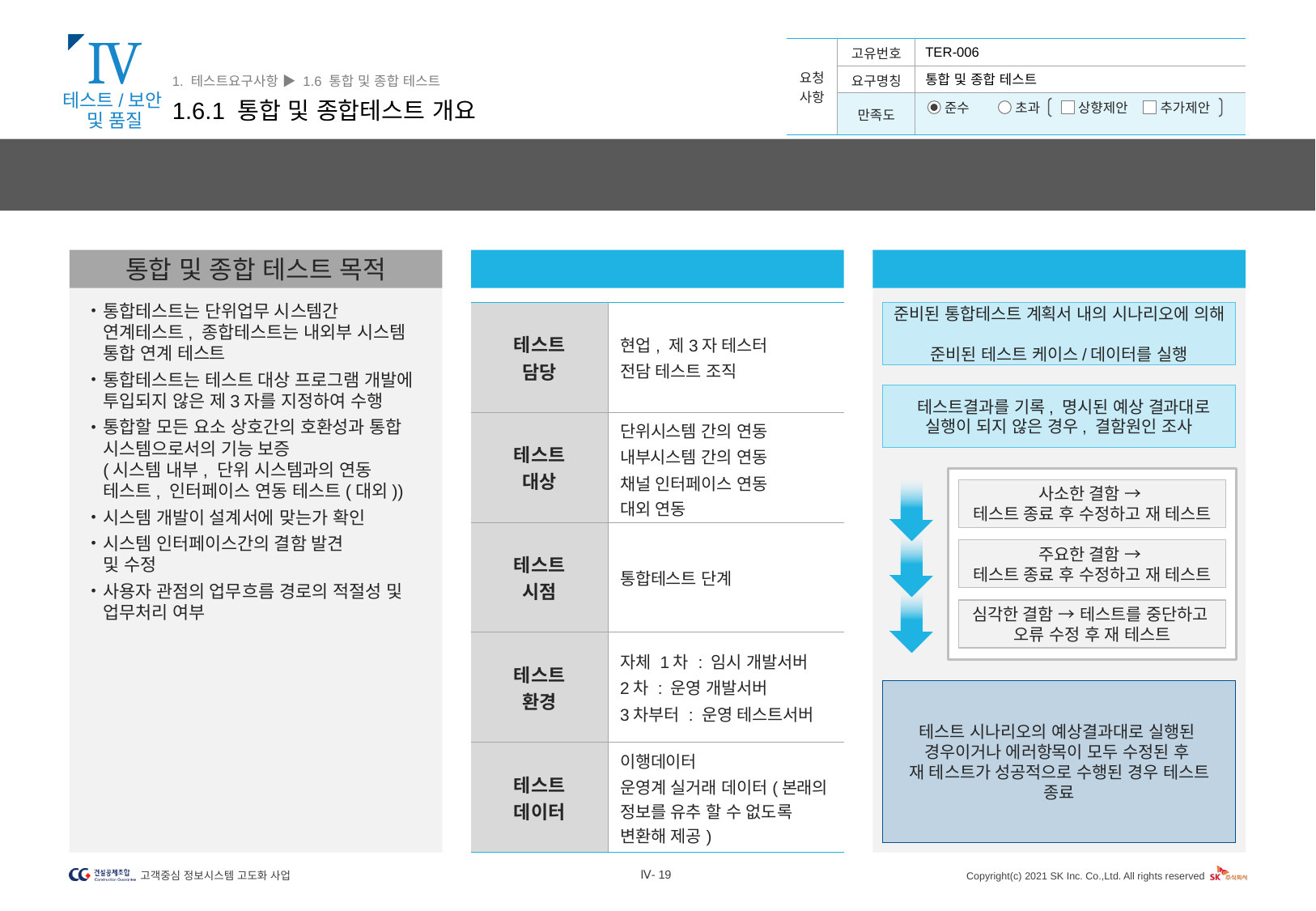

Ⅳ

테스트/보안
및 품질

1. 테스트요구사항 ▶ 1.6 통합 및 종합 테스트
1.6.1 통합 및 종합테스트 개요
TER-006
통합 및 종합 테스트

통합테스트는 단위테스트를 통해 검증된 어플리케이션이 통합되어서 실행되었을 때 업무흐름과 데이터흐름이 사용자의 요구사항을 만족하는지를 검증합니다.

통합 및 종합 테스트 목적
통합테스트는 단위업무 시스템간 연계테스트, 종합테스트는 내외부 시스템 통합 연계 테스트
통합테스트는 테스트 대상 프로그램 개발에 투입되지 않은 제3자를 지정하여 수행
통합할 모든 요소 상호간의 호환성과 통합 시스템으로서의 기능 보증
(시스템 내부, 단위 시스템과의 연동 테스트, 인터페이스 연동 테스트(대외))
시스템 개발이 설계서에 맞는가 확인
시스템 인터페이스간의 결함 발견
및 수정
사용자 관점의 업무흐름 경로의 적절성 및 업무처리 여부

통합테스트 절차
통합테스트 수행요소
| 테스트 담당 | 현업, 제3자 테스터 전담 테스트 조직 |
| --- | --- |
| 테스트 대상 | 단위시스템 간의 연동 내부시스템 간의 연동 채널 인터페이스 연동 대외 연동 |
| 테스트 시점 | 통합테스트 단계 |
| 테스트 환경 | 자체 1차 : 임시 개발서버 2차 : 운영 개발서버 3차부터 : 운영 테스트서버 |
| 테스트 데이터 | 이행데이터 운영계 실거래 데이터(본래의 정보를 유추 할 수 없도록 변환해 제공) |
준비된 통합테스트 계획서 내의 시나리오에 의해
준비된 테스트 케이스/데이터를 실행
 테스트결과를 기록, 명시된 예상 결과대로
실행이 되지 않은 경우, 결함원인 조사

사소한 결함 →
테스트 종료 후 수정하고 재 테스트
주요한 결함 →
테스트 종료 후 수정하고 재 테스트
심각한 결함 → 테스트를 중단하고
오류 수정 후 재 테스트
테스트 시나리오의 예상결과대로 실행된
경우이거나 에러항목이 모두 수정된 후
재 테스트가 성공적으로 수행된 경우 테스트 종료